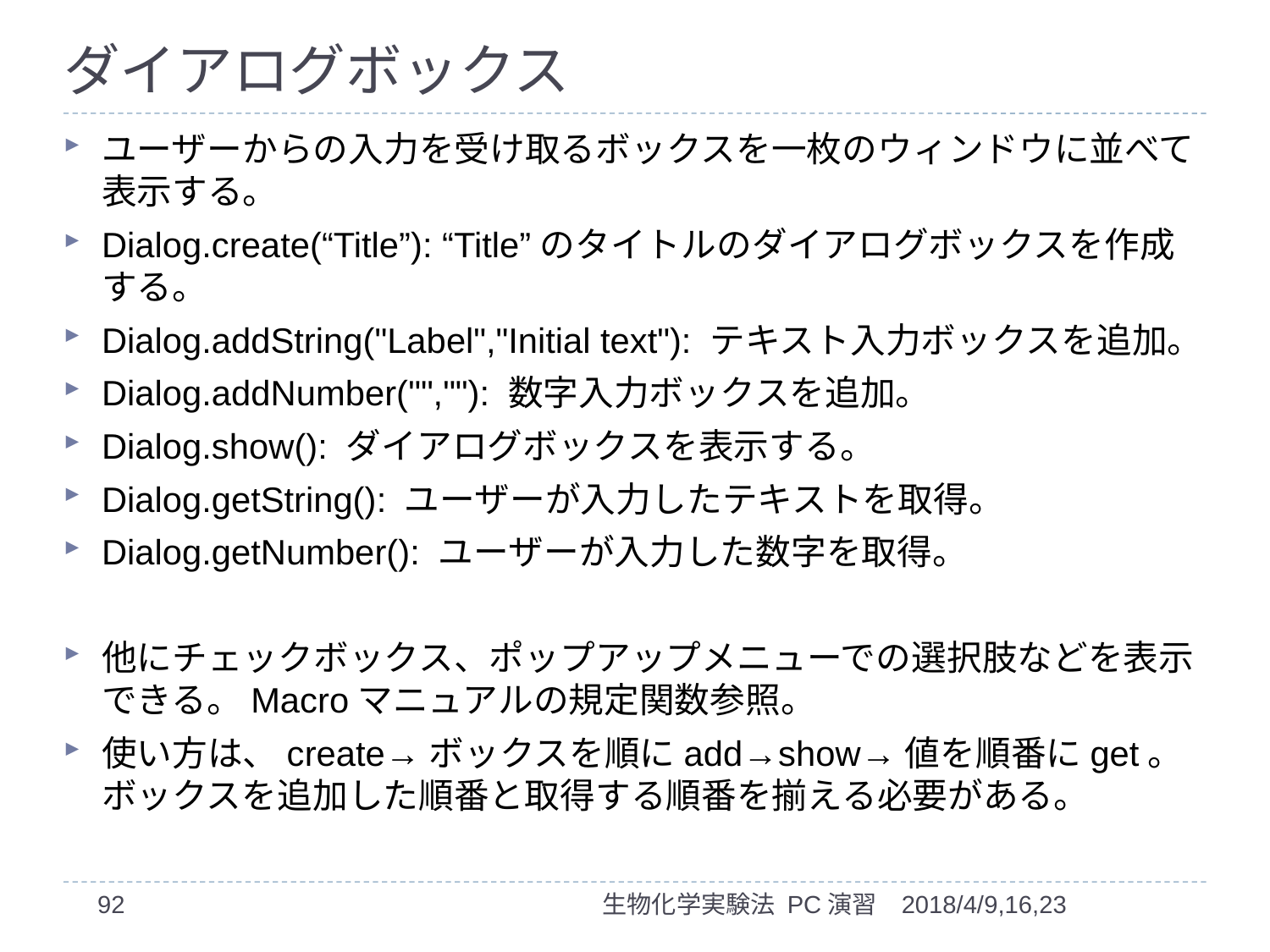

# ダイアログボックス
ユーザーからの入力を受け取るボックスを一枚のウィンドウに並べて表示する。
Dialog.create(“Title”): “Title”のタイトルのダイアログボックスを作成する。
Dialog.addString("Label","Initial text"): テキスト入力ボックスを追加。
Dialog.addNumber("",""): 数字入力ボックスを追加。
Dialog.show(): ダイアログボックスを表示する。
Dialog.getString(): ユーザーが入力したテキストを取得。
Dialog.getNumber(): ユーザーが入力した数字を取得。

他にチェックボックス、ポップアップメニューでの選択肢などを表示できる。Macroマニュアルの規定関数参照。
使い方は、create→ボックスを順にadd→show→値を順番にget。ボックスを追加した順番と取得する順番を揃える必要がある。
92
生物化学実験法 PC演習
2018/4/9,16,23